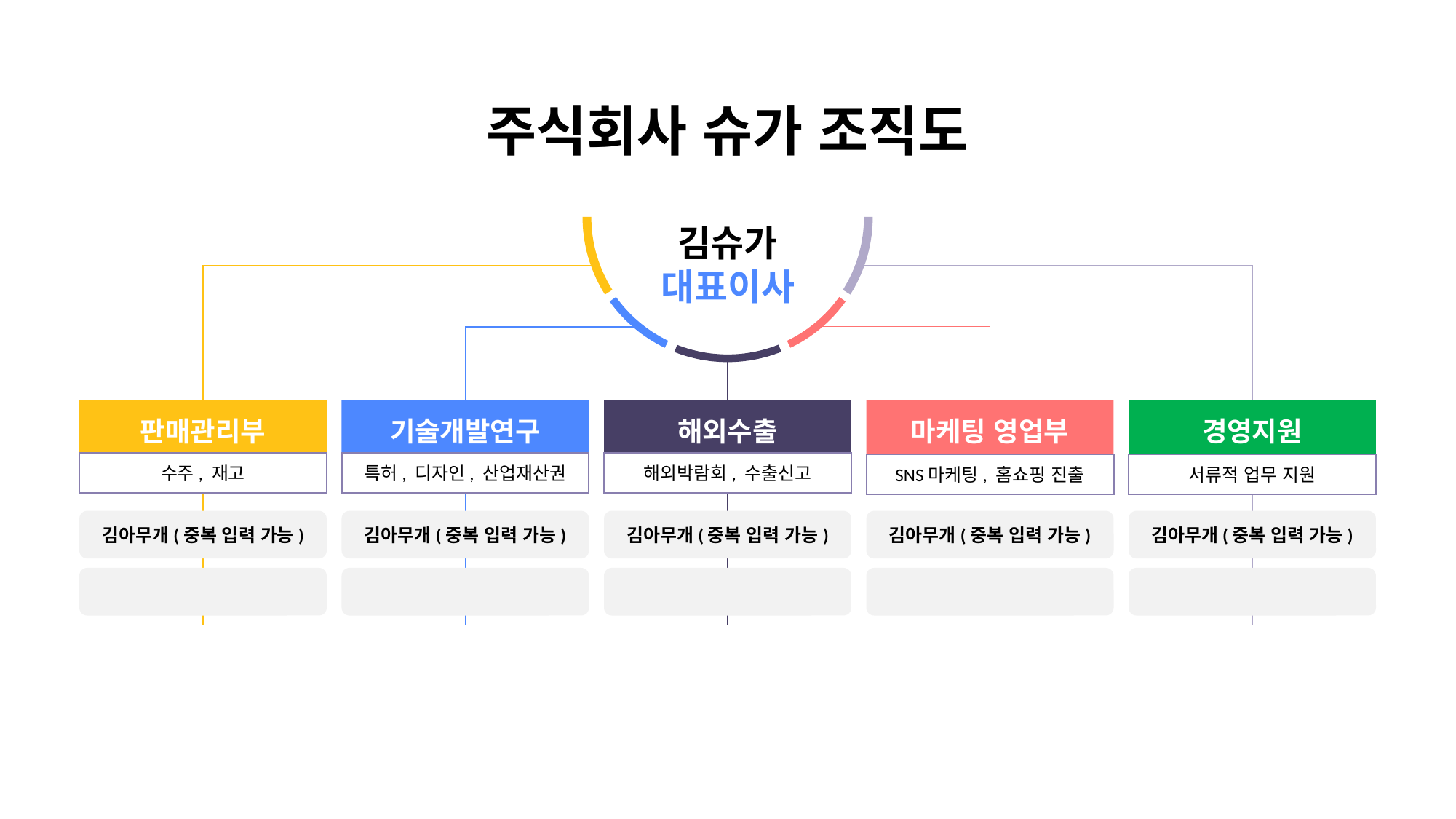

# 주식회사 슈가 조직도
김슈가
대표이사

판매관리부
기술개발연구

해외수출
마케팅 영업부
경영지원
수주, 재고
특허, 디자인, 산업재산권
해외박람회, 수출신고
서류적 업무 지원
SNS마케팅, 홈쇼핑 진출

김아무개(중복 입력 가능)
김아무개(중복 입력 가능)
김아무개(중복 입력 가능)
김아무개(중복 입력 가능)
김아무개(중복 입력 가능)